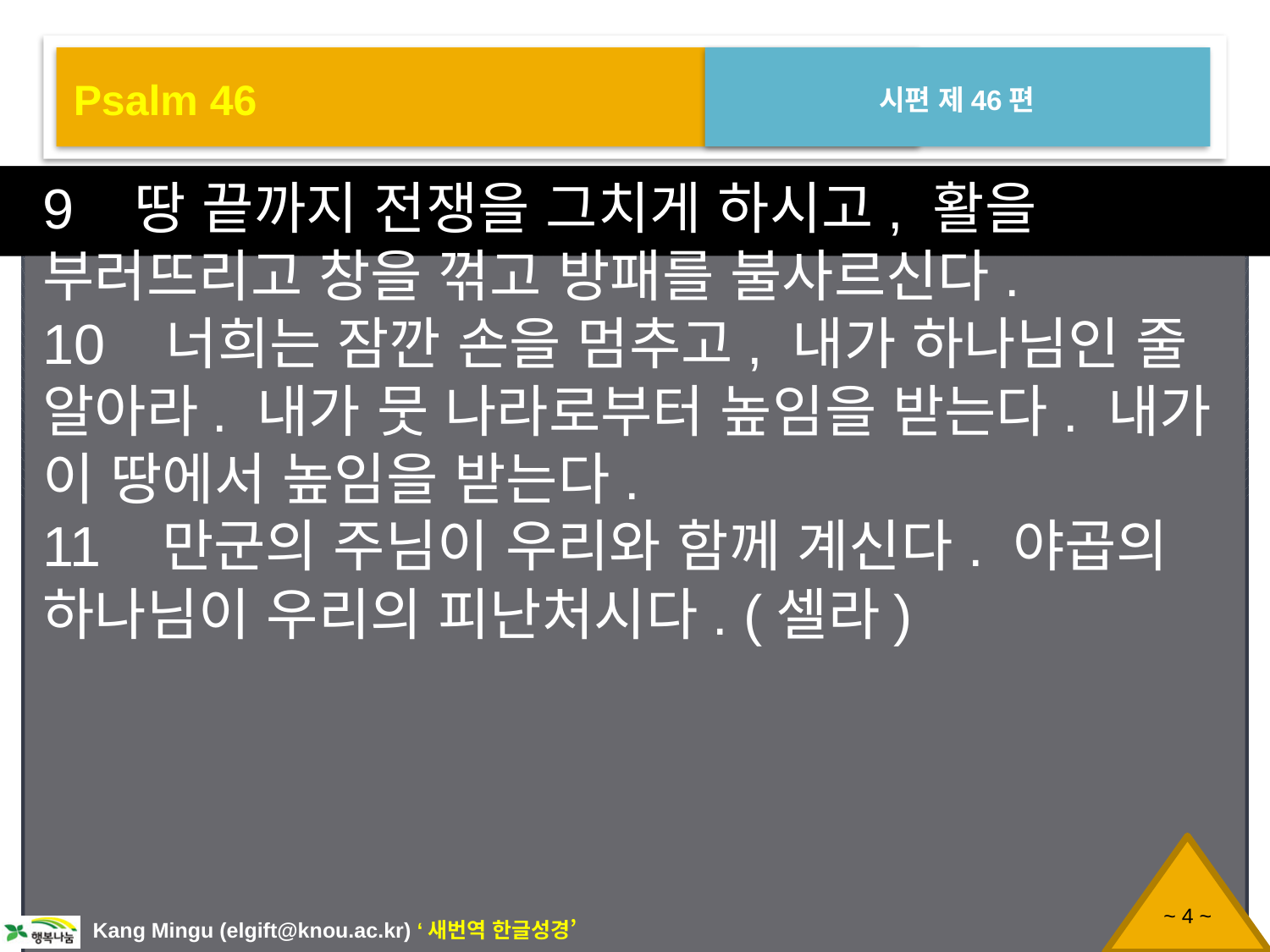

Psalm 46
시편 제46편
9   땅 끝까지 전쟁을 그치게 하시고, 활을 부러뜨리고 창을 꺾고 방패를 불사르신다.
10   너희는 잠깐 손을 멈추고, 내가 하나님인 줄 알아라. 내가 뭇 나라로부터 높임을 받는다. 내가 이 땅에서 높임을 받는다.
11   만군의 주님이 우리와 함께 계신다. 야곱의 하나님이 우리의 피난처시다. (셀라)